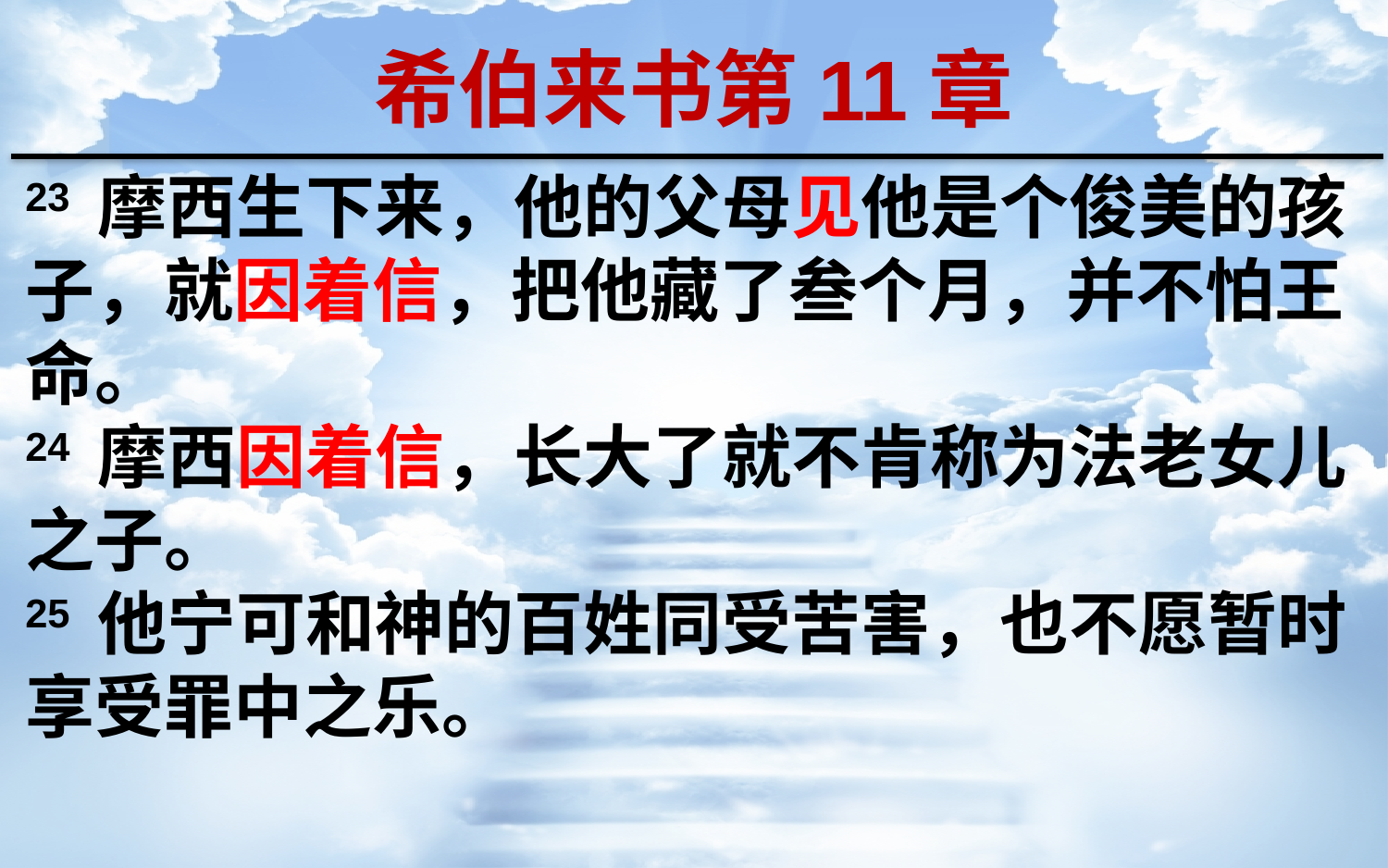

希伯来书第11章
23 摩西生下来，他的父母见他是个俊美的孩子，就因着信，把他藏了叁个月，并不怕王命。
24 摩西因着信，长大了就不肯称为法老女儿之子。
25 他宁可和神的百姓同受苦害，也不愿暂时享受罪中之乐。